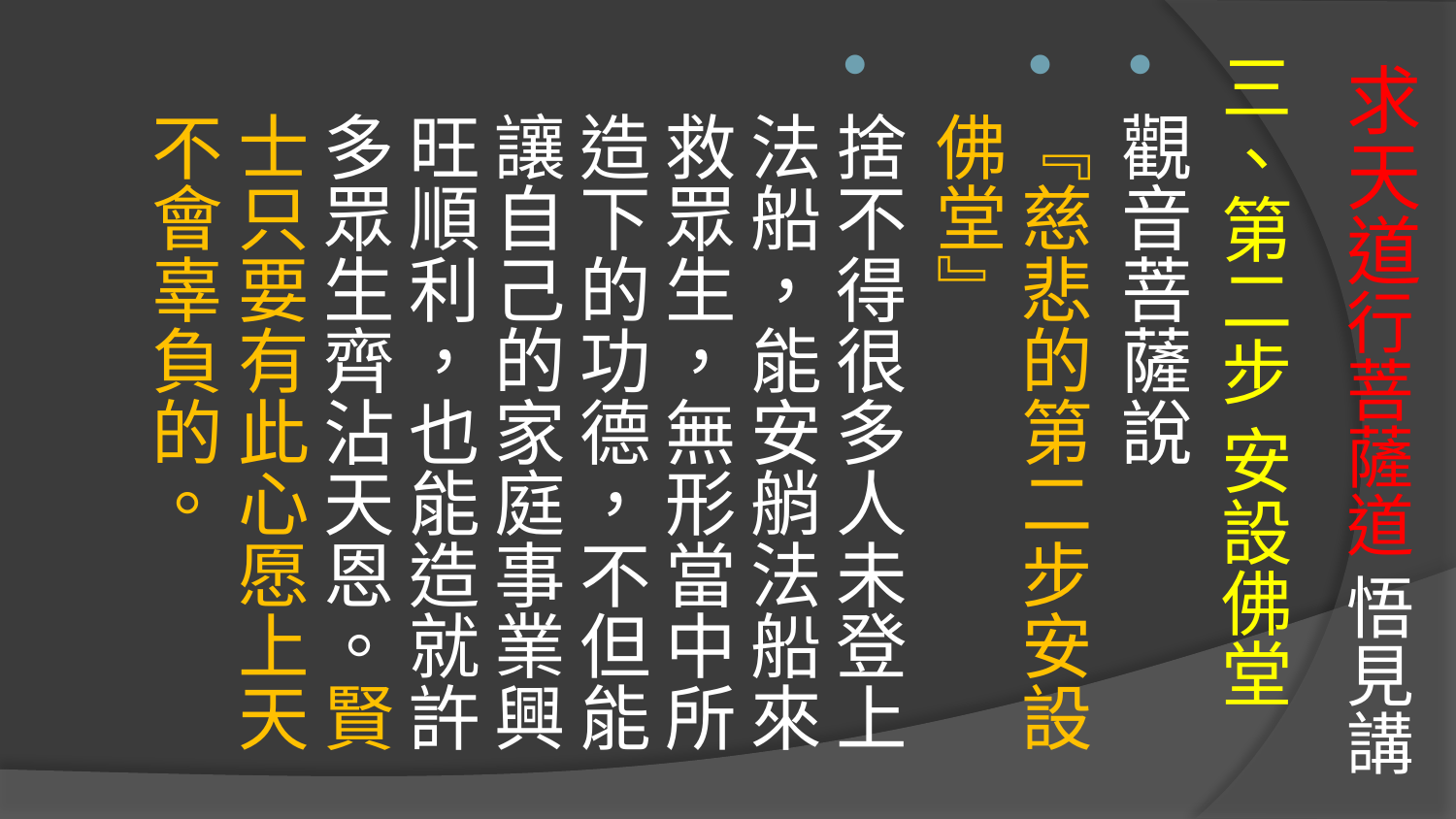

# 求天道行菩薩道 悟見講
三、第二步 安設佛堂
觀音菩薩說
『慈悲的第二步安設佛堂』
捨不得很多人未登上法船，能安艄法船來救眾生，無形當中所造下的功德，不但能讓自己的家庭事業興旺順利，也能造就許多眾生齊沾天恩。賢士只要有此心愿上天不會辜負的。